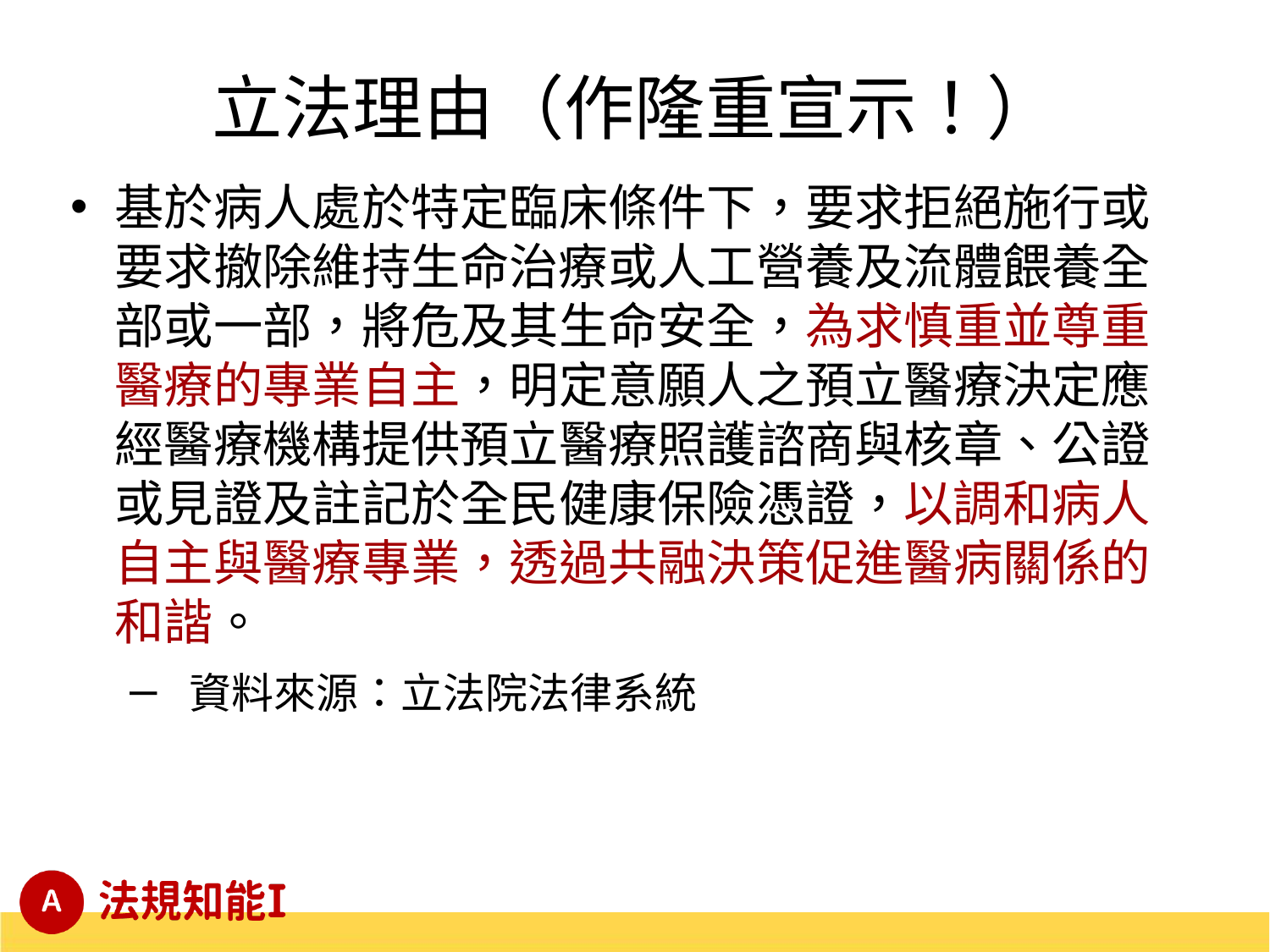

# 立法理由（作隆重宣示！）
基於病人處於特定臨床條件下，要求拒絕施行或要求撤除維持生命治療或人工營養及流體餵養全部或一部，將危及其生命安全，為求慎重並尊重醫療的專業自主，明定意願人之預立醫療決定應經醫療機構提供預立醫療照護諮商與核章、公證或見證及註記於全民健康保險憑證，以調和病人自主與醫療專業，透過共融決策促進醫病關係的和諧。
 資料來源：立法院法律系統